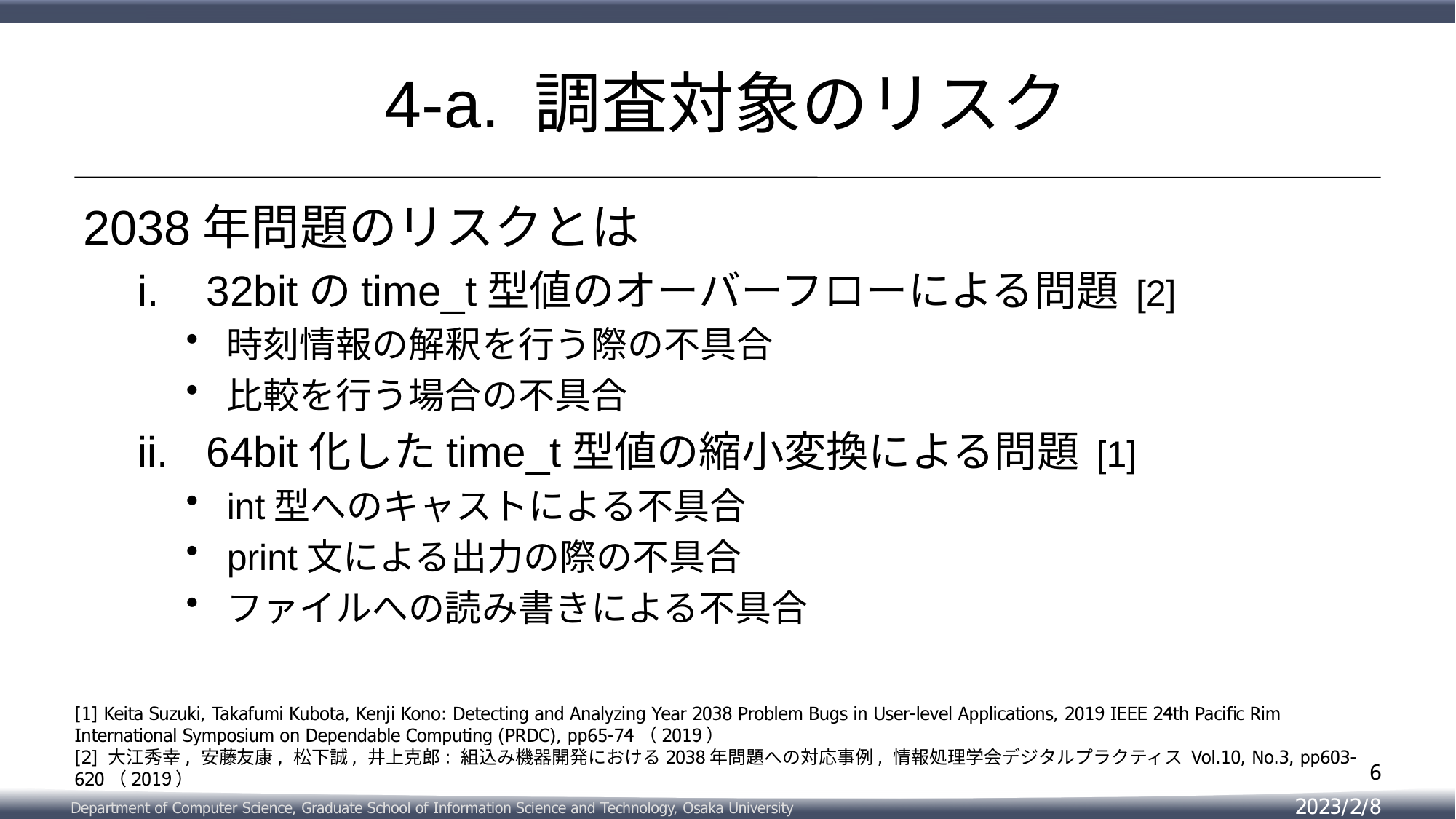

# 4-a. 調査対象のリスク
2038年問題のリスクとは
32bitのtime_t型値のオーバーフローによる問題 [2]
時刻情報の解釈を行う際の不具合
比較を行う場合の不具合
64bit化したtime_t型値の縮小変換による問題 [1]
int型へのキャストによる不具合
print文による出力の際の不具合
ファイルへの読み書きによる不具合
[1] Keita Suzuki, Takafumi Kubota, Kenji Kono: Detecting and Analyzing Year 2038 Problem Bugs in User-level Applications, 2019 IEEE 24th Pacific Rim International Symposium on Dependable Computing (PRDC), pp65-74（2019）
[2] 大江秀幸, 安藤友康, 松下誠, 井上克郎: 組込み機器開発における2038年問題への対応事例, 情報処理学会デジタルプラクティス Vol.10, No.3, pp603-620（2019）
6
2023/2/8